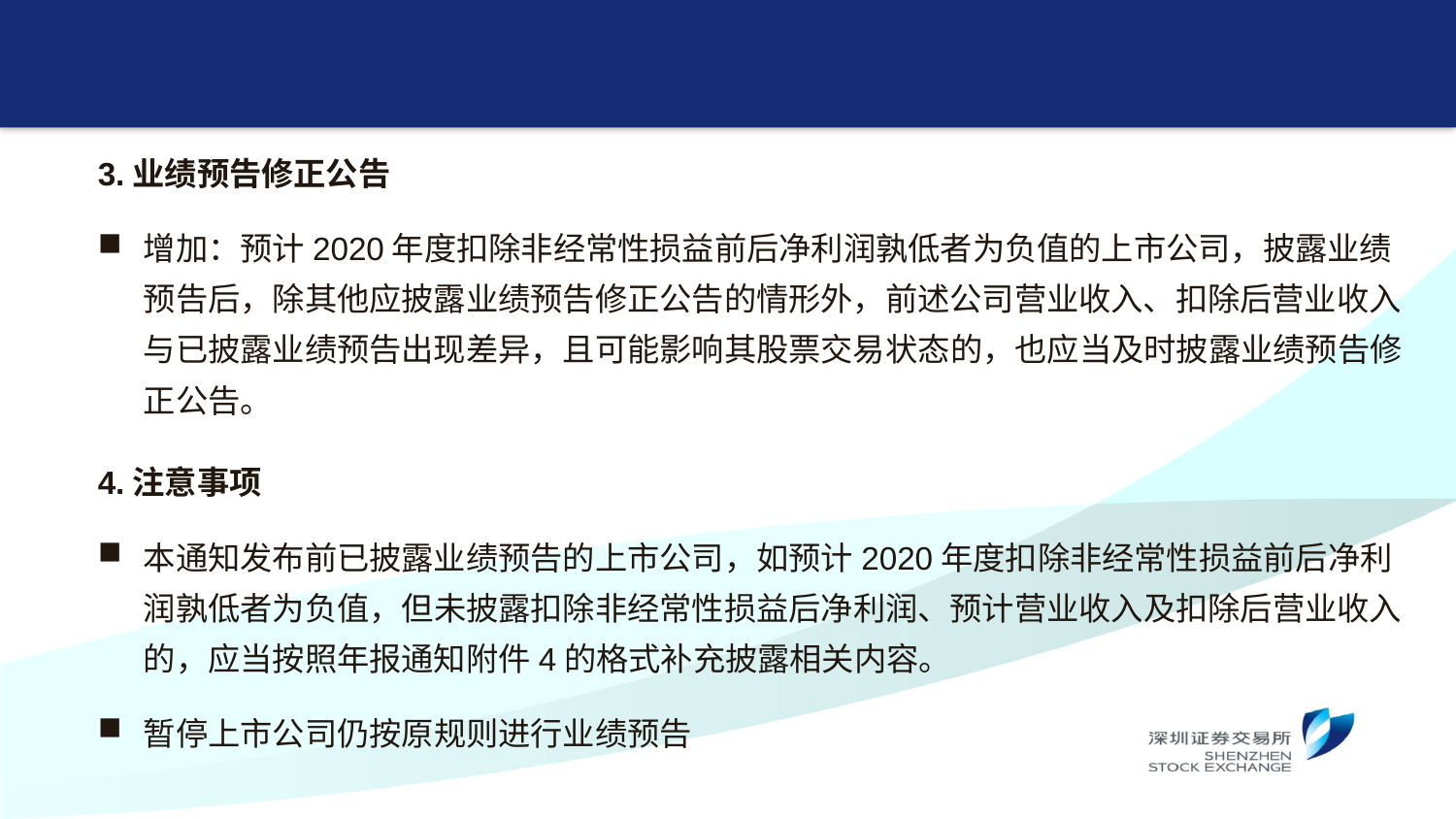

3.业绩预告修正公告
增加：预计2020年度扣除非经常性损益前后净利润孰低者为负值的上市公司，披露业绩预告后，除其他应披露业绩预告修正公告的情形外，前述公司营业收入、扣除后营业收入与已披露业绩预告出现差异，且可能影响其股票交易状态的，也应当及时披露业绩预告修正公告。
4.注意事项
本通知发布前已披露业绩预告的上市公司，如预计2020年度扣除非经常性损益前后净利润孰低者为负值，但未披露扣除非经常性损益后净利润、预计营业收入及扣除后营业收入的，应当按照年报通知附件4的格式补充披露相关内容。
暂停上市公司仍按原规则进行业绩预告